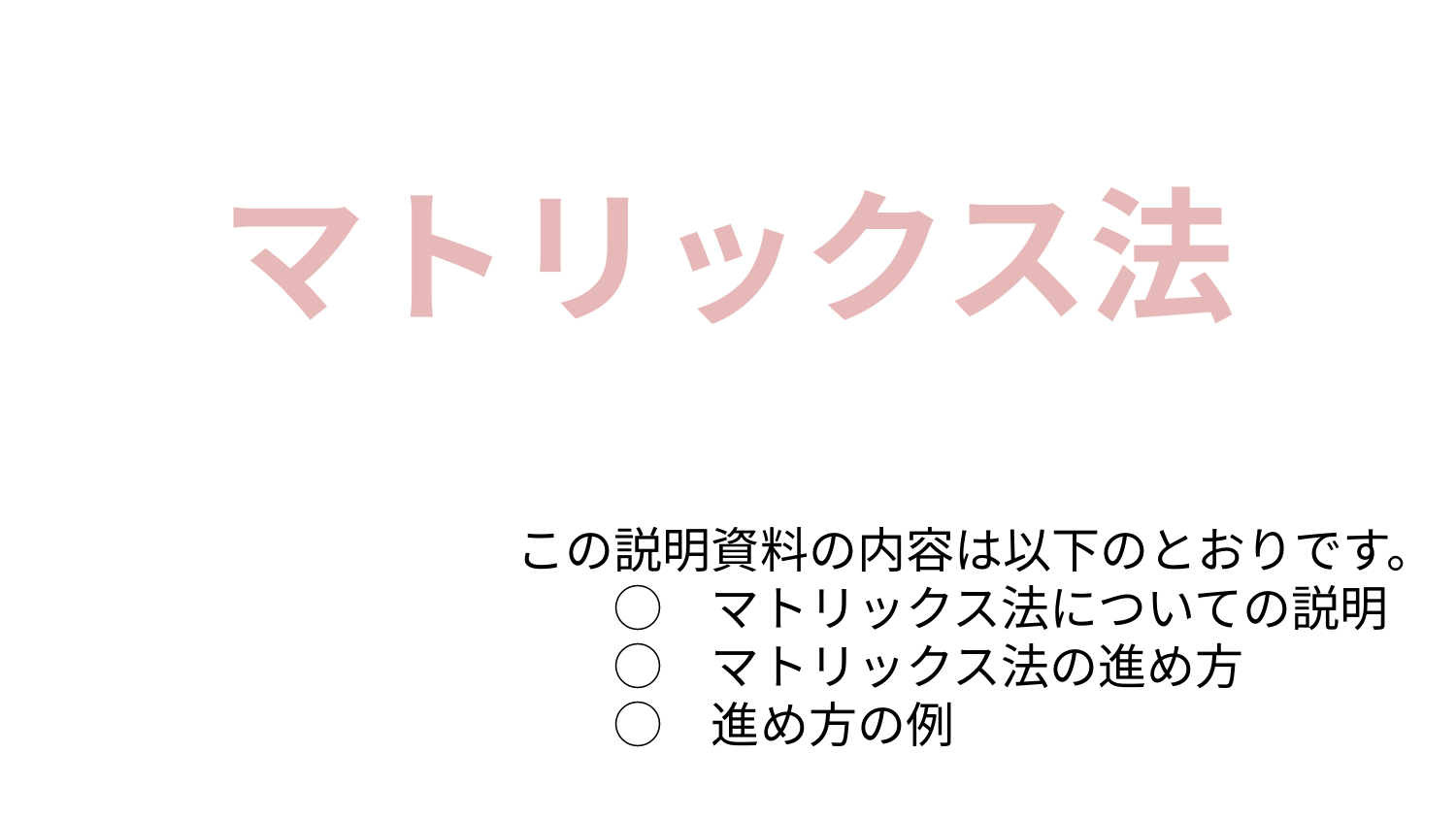

# マトリックス法
この説明資料の内容は以下のとおりです。
　　◯　マトリックス法についての説明
　　◯　マトリックス法の進め方
　　◯　進め方の例